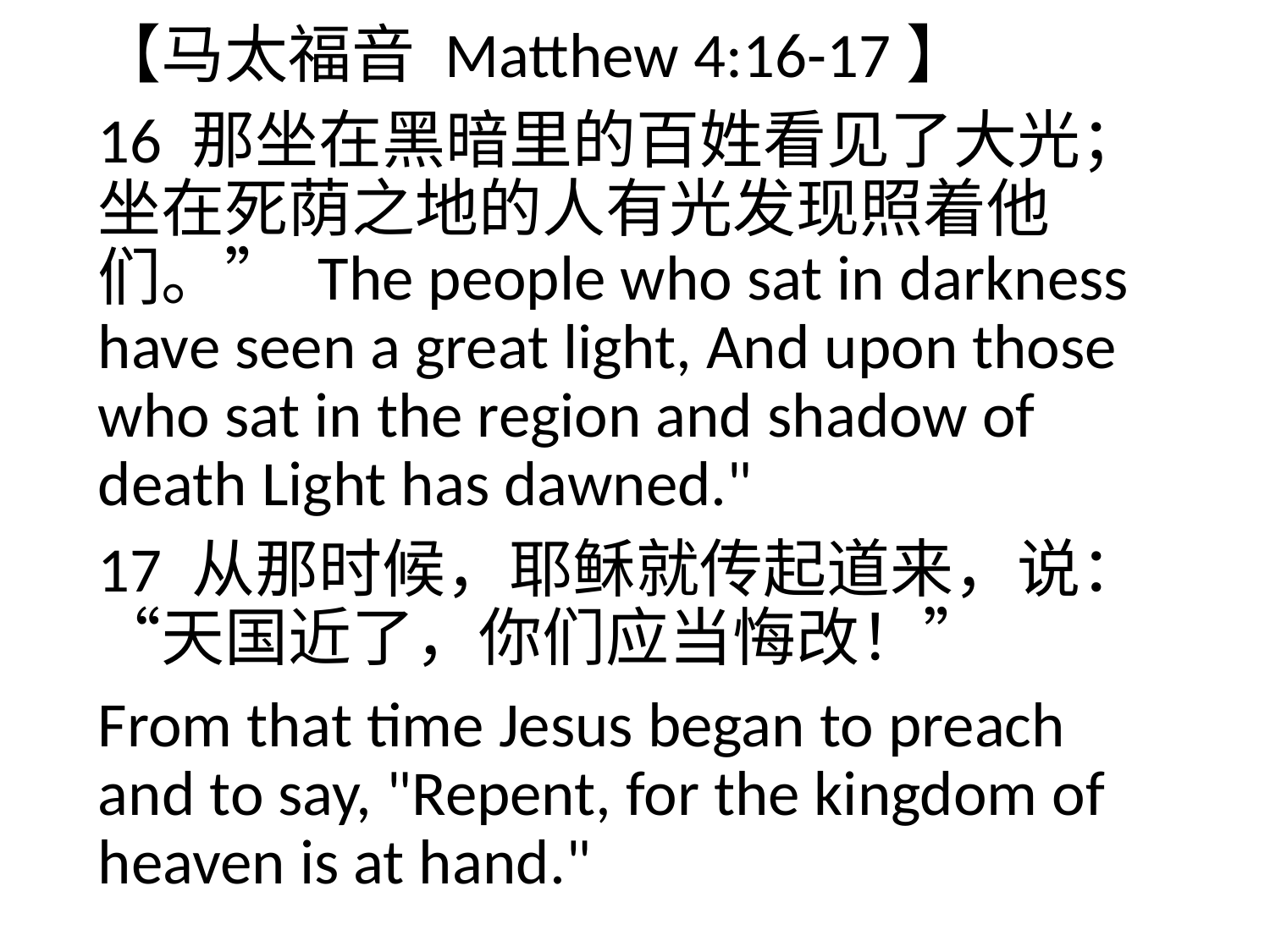

【马太福音 Matthew 4:16-17】
16 那坐在黑暗里的百姓看见了大光；坐在死荫之地的人有光发现照着他们。” The people who sat in darkness have seen a great light, And upon those who sat in the region and shadow of death Light has dawned."
17 从那时候，耶稣就传起道来，说：“天国近了，你们应当悔改！”
From that time Jesus began to preach and to say, "Repent, for the kingdom of heaven is at hand."